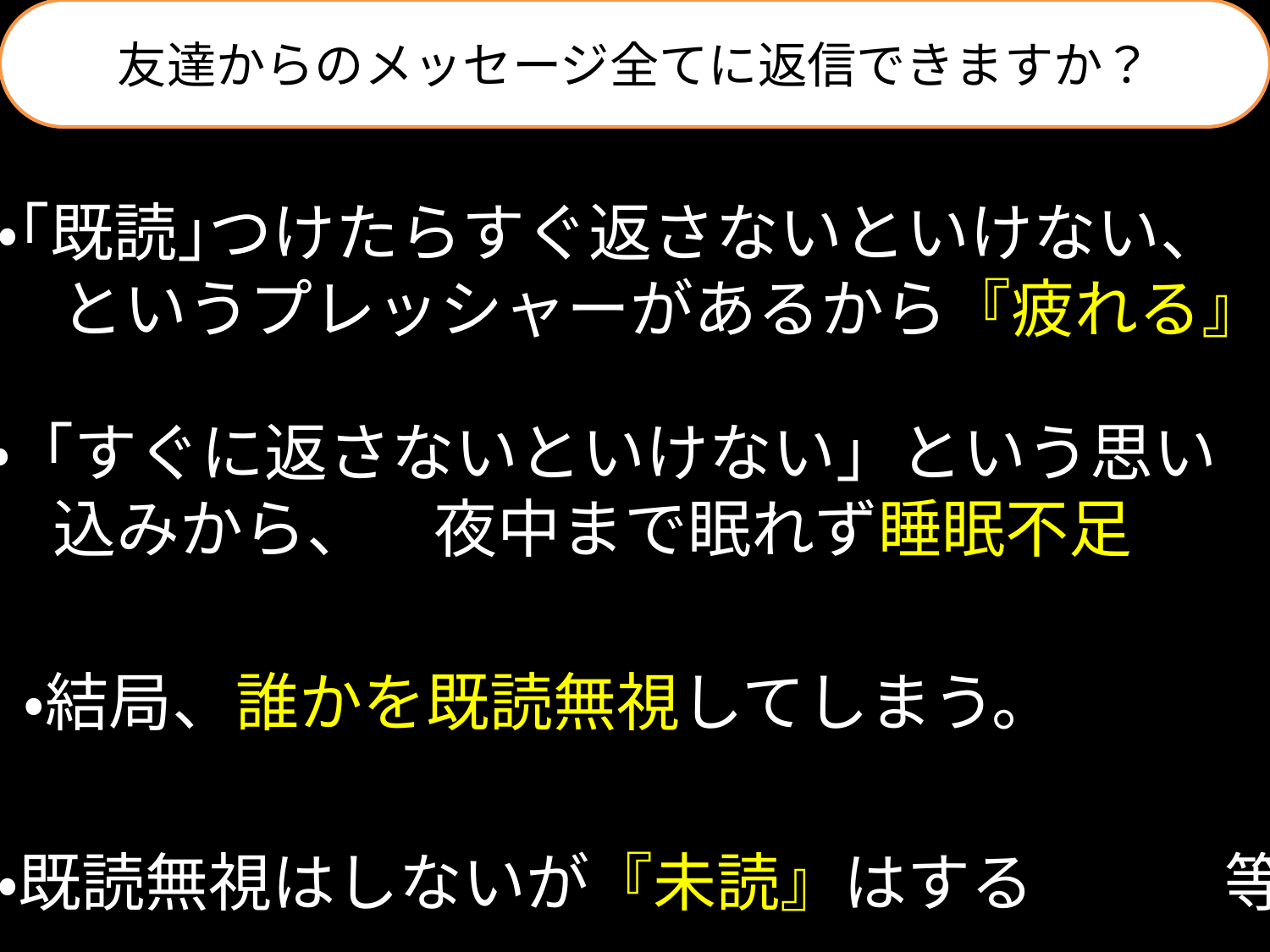

友達からのメッセージ全てに返信できますか？
・｢既読｣つけたらすぐ返さないといけない、
　というプレッシャーがあるから『疲れる』
・「すぐに返さないといけない」という思い
　込みから、　夜中まで眠れず睡眠不足
・結局、誰かを既読無視してしまう。
・既読無視はしないが『未読』はする　　　等